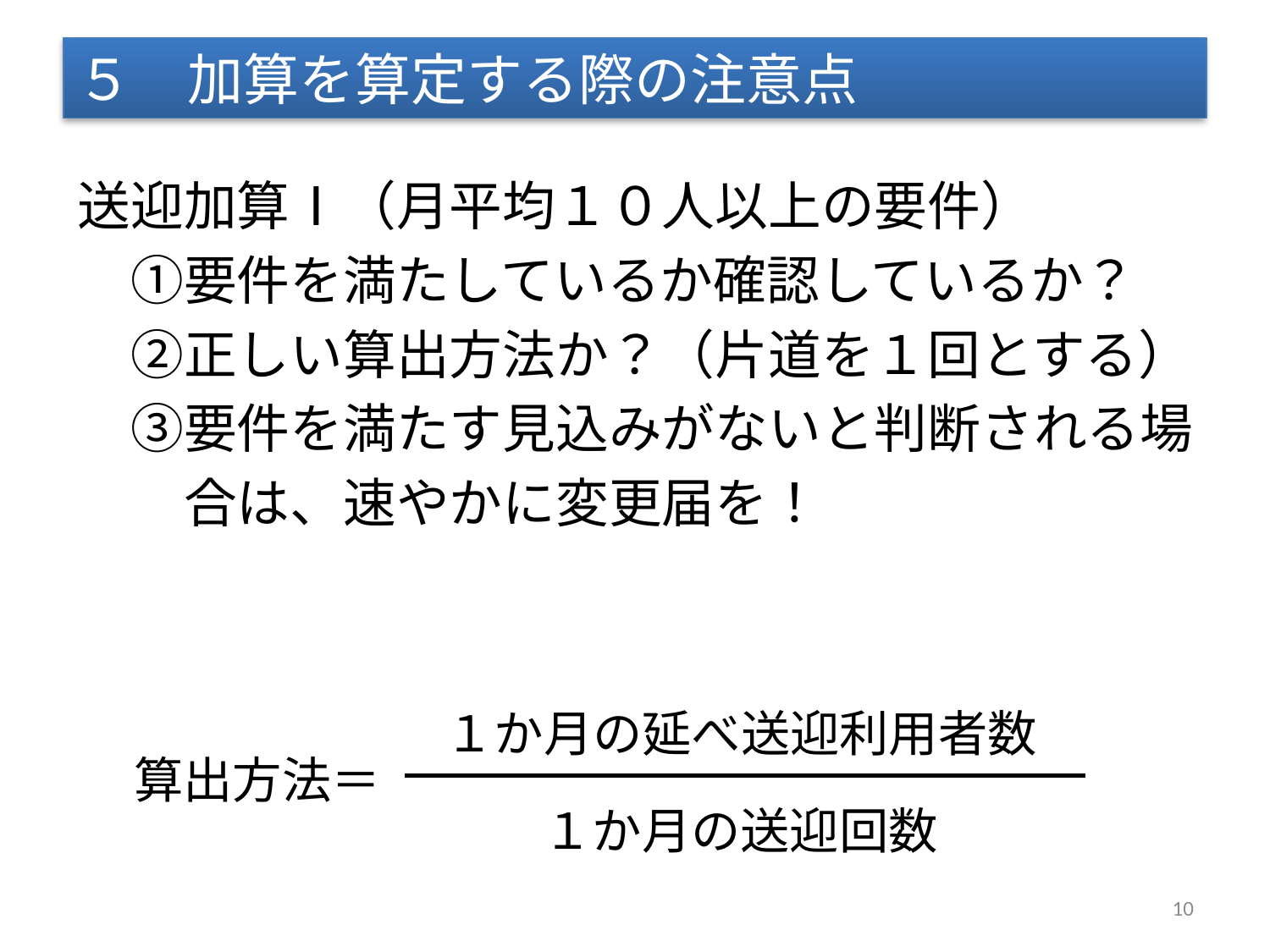

# ５　加算を算定する際の注意点
送迎加算Ⅰ（月平均１０人以上の要件）
　①要件を満たしているか確認しているか？
　②正しい算出方法か？（片道を１回とする）
　③要件を満たす見込みがないと判断される場
　　合は、速やかに変更届を！

１か月の延べ送迎利用者数
算出方法＝
１か月の送迎回数
10